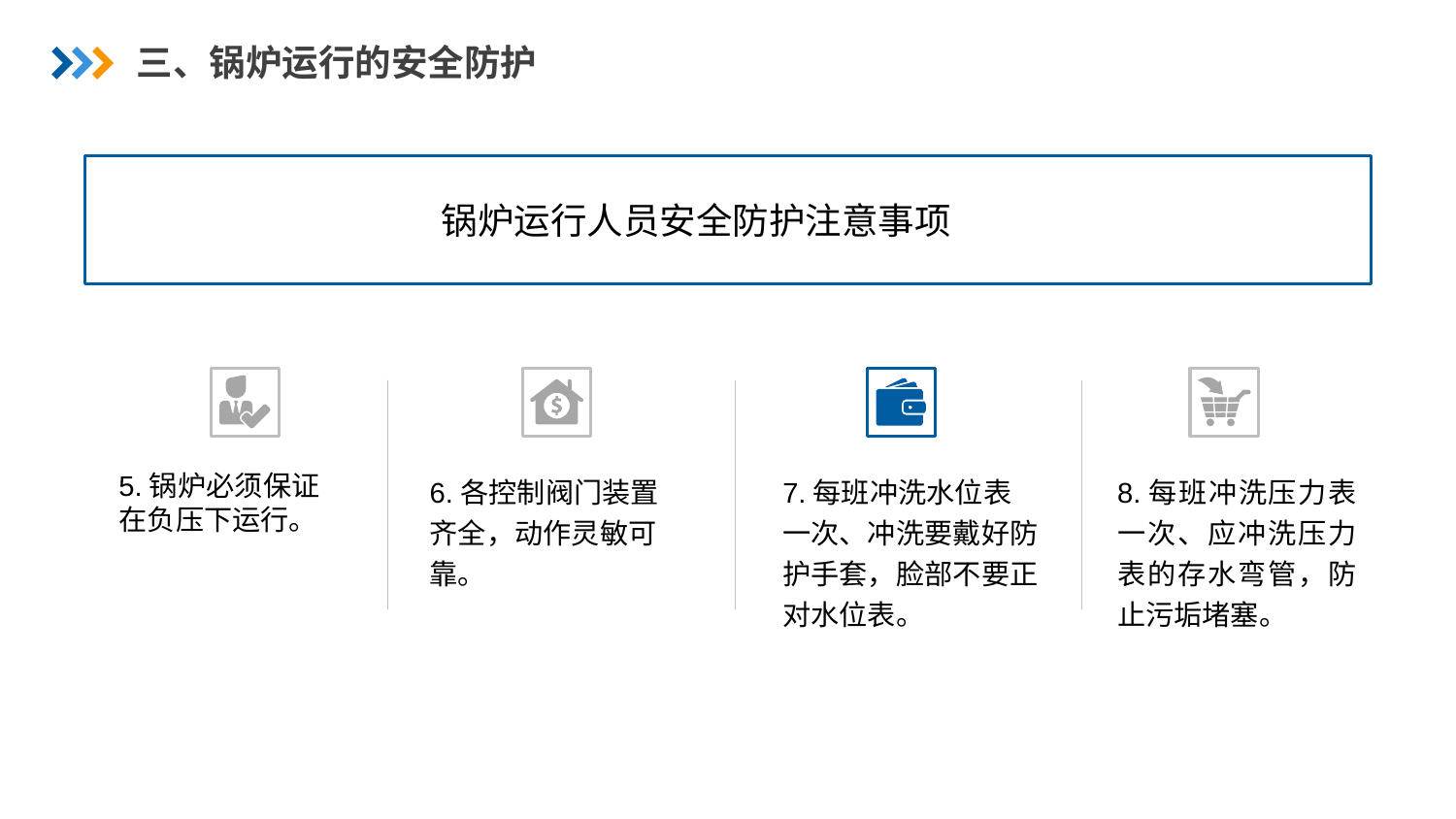

三、锅炉运行的安全防护

锅炉运行人员安全防护注意事项

5.锅炉必须保证在负压下运行。
6.各控制阀门装置齐全，动作灵敏可靠。
7.每班冲洗水位表一次、冲洗要戴好防护手套，脸部不要正对水位表。
8.每班冲洗压力表一次、应冲洗压力表的存水弯管，防止污垢堵塞。